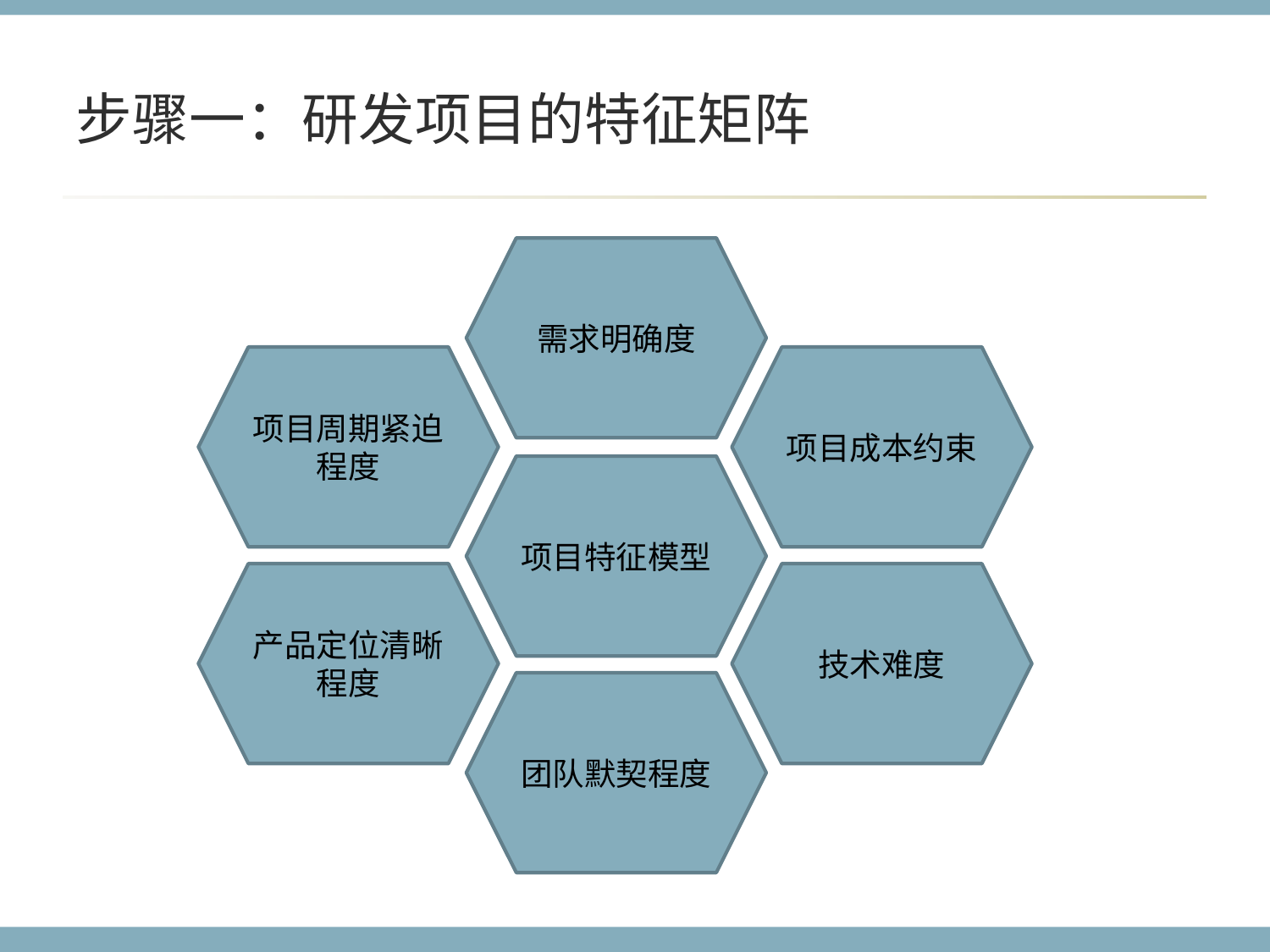

# 步骤一：研发项目的特征矩阵
需求明确度
项目周期紧迫程度
项目成本约束
项目特征模型
产品定位清晰程度
技术难度
团队默契程度